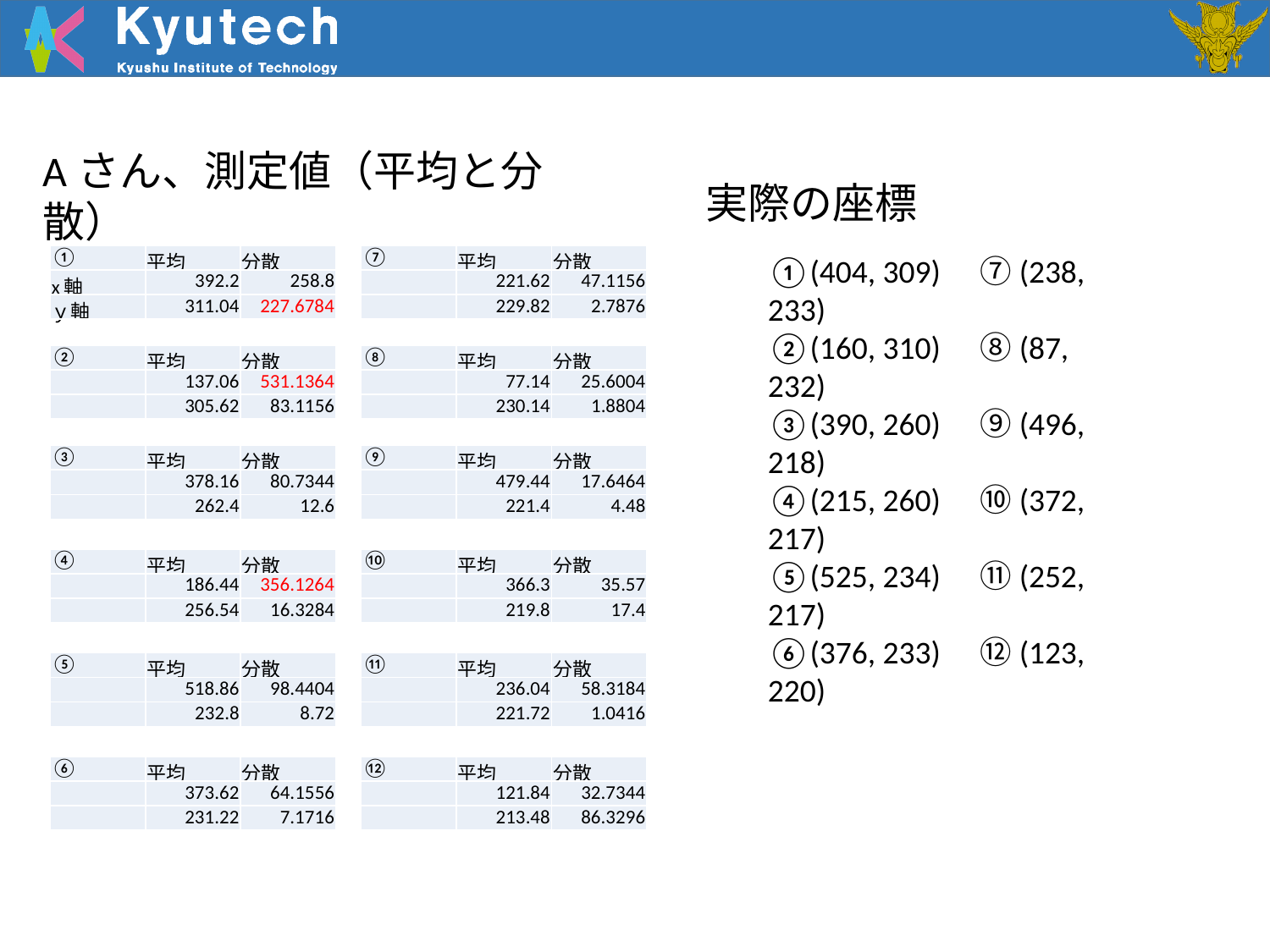

Aさん、測定値（平均と分散）
実際の座標
| ① | 平均 | 分散 |
| --- | --- | --- |
| x軸 | 392.2 | 258.8 |
| ｙ軸 | 311.04 | 227.6784 |
| ⑦ | 平均 | 分散 |
| --- | --- | --- |
|  | 221.62 | 47.1156 |
|  | 229.82 | 2.7876 |
①(404, 309)　⑦(238, 233)
②(160, 310)　⑧(87,   232)
③(390, 260)　⑨(496, 218)
④(215, 260)　⑩(372, 217)
⑤(525, 234)　⑪(252, 217)
⑥(376, 233)　⑫(123, 220)
| ② | 平均 | 分散 |
| --- | --- | --- |
|  | 137.06 | 531.1364 |
|  | 305.62 | 83.1156 |
| ⑧ | 平均 | 分散 |
| --- | --- | --- |
|  | 77.14 | 25.6004 |
|  | 230.14 | 1.8804 |
| ③ | 平均 | 分散 |
| --- | --- | --- |
|  | 378.16 | 80.7344 |
|  | 262.4 | 12.6 |
| ⑨ | 平均 | 分散 |
| --- | --- | --- |
|  | 479.44 | 17.6464 |
|  | 221.4 | 4.48 |
| ⑩ | 平均 | 分散 |
| --- | --- | --- |
|  | 366.3 | 35.57 |
|  | 219.8 | 17.4 |
| ④ | 平均 | 分散 |
| --- | --- | --- |
|  | 186.44 | 356.1264 |
|  | 256.54 | 16.3284 |
| ⑤ | 平均 | 分散 |
| --- | --- | --- |
|  | 518.86 | 98.4404 |
|  | 232.8 | 8.72 |
| ⑪ | 平均 | 分散 |
| --- | --- | --- |
|  | 236.04 | 58.3184 |
|  | 221.72 | 1.0416 |
| ⑫ | 平均 | 分散 |
| --- | --- | --- |
|  | 121.84 | 32.7344 |
|  | 213.48 | 86.3296 |
| ⑥ | 平均 | 分散 |
| --- | --- | --- |
|  | 373.62 | 64.1556 |
|  | 231.22 | 7.1716 |